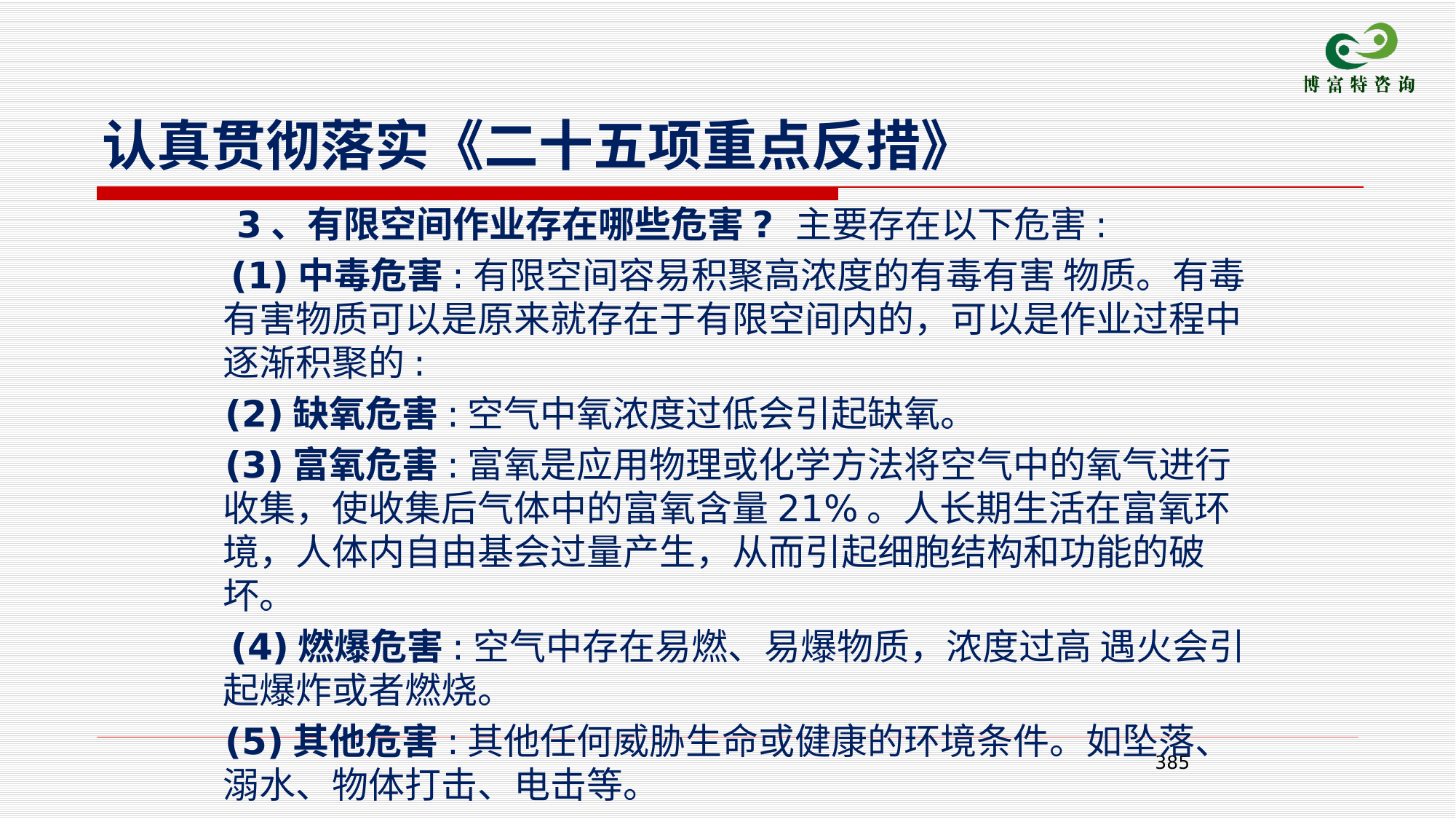

认真贯彻落实《二十五项重点反措》
      3、有限空间作业存在哪些危害? 主要存在以下危害:
     (1)中毒危害:有限空间容易积聚高浓度的有毒有害 物质。有毒有害物质可以是原来就存在于有限空间内的，可以是作业过程中逐渐积聚的:
     (2)缺氧危害:空气中氧浓度过低会引起缺氧。
     (3)富氧危害:富氧是应用物理或化学方法将空气中的氧气进行收集，使收集后气体中的富氧含量21%。人长期生活在富氧环境，人体内自由基会过量产生，从而引起细胞结构和功能的破坏。
     (4)燃爆危害:空气中存在易燃、易爆物质，浓度过高 遇火会引起爆炸或者燃烧。
     (5)其他危害:其他任何威胁生命或健康的环境条件。如坠落、溺水、物体打击、电击等。

385